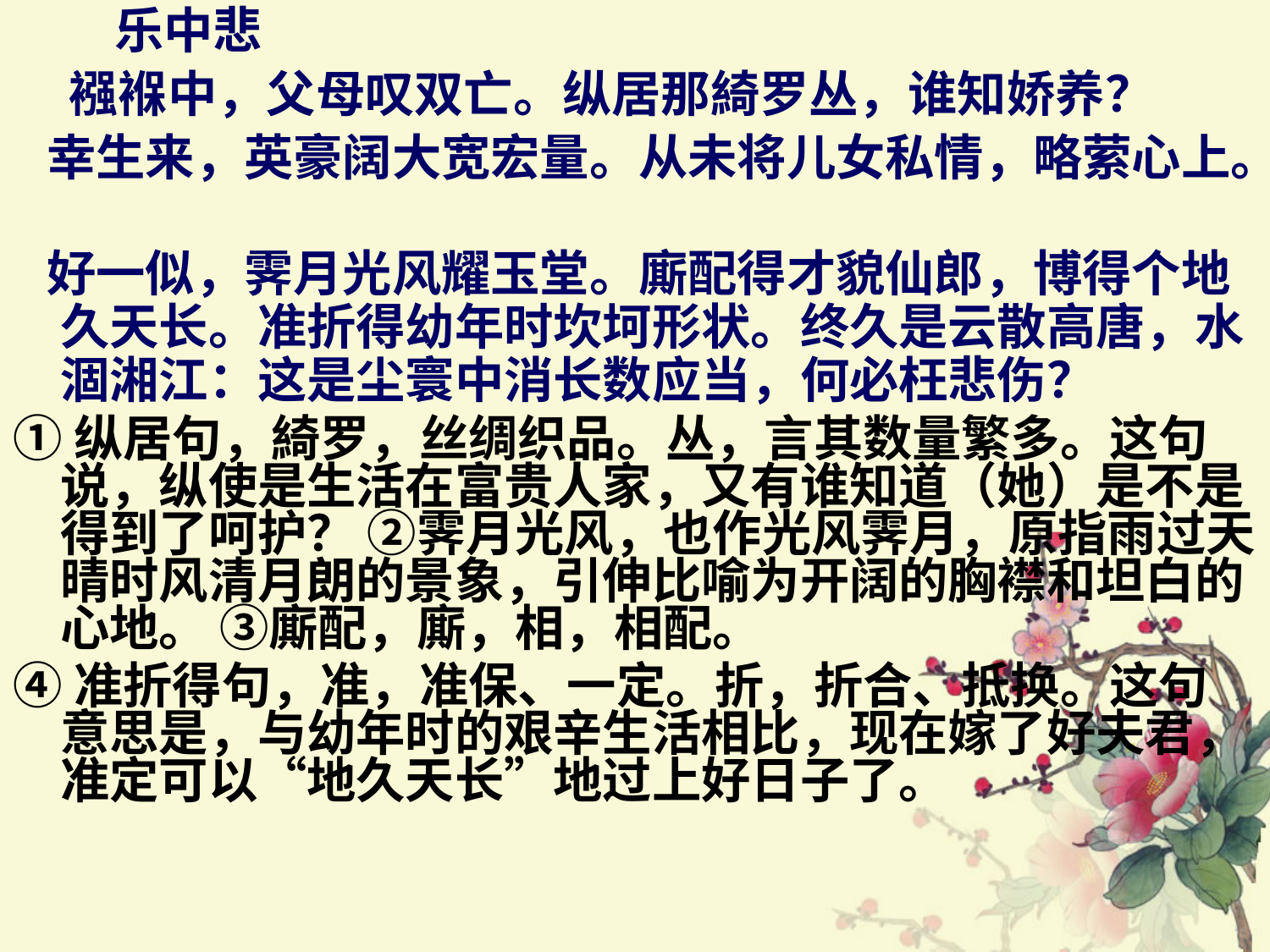

乐中悲
    襁褓中，父母叹双亡。纵居那綺罗丛，谁知娇养？
  幸生来，英豪阔大宽宏量。从未将儿女私情，略萦心上。
  好一似，霁月光风耀玉堂。廝配得才貌仙郎，博得个地久天长。准折得幼年时坎坷形状。终久是云散高唐，水涸湘江：这是尘寰中消长数应当，何必枉悲伤？
①纵居句，綺罗，丝绸织品。丛，言其数量繁多。这句说，纵使是生活在富贵人家，又有谁知道（她）是不是得到了呵护？ ②霁月光风，也作光风霁月，原指雨过天晴时风清月朗的景象，引伸比喻为开阔的胸襟和坦白的心地。 ③廝配，廝，相，相配。
④准折得句，准，准保、一定。折，折合、抵换。这句意思是，与幼年时的艰辛生活相比，现在嫁了好夫君，准定可以“地久天长”地过上好日子了。